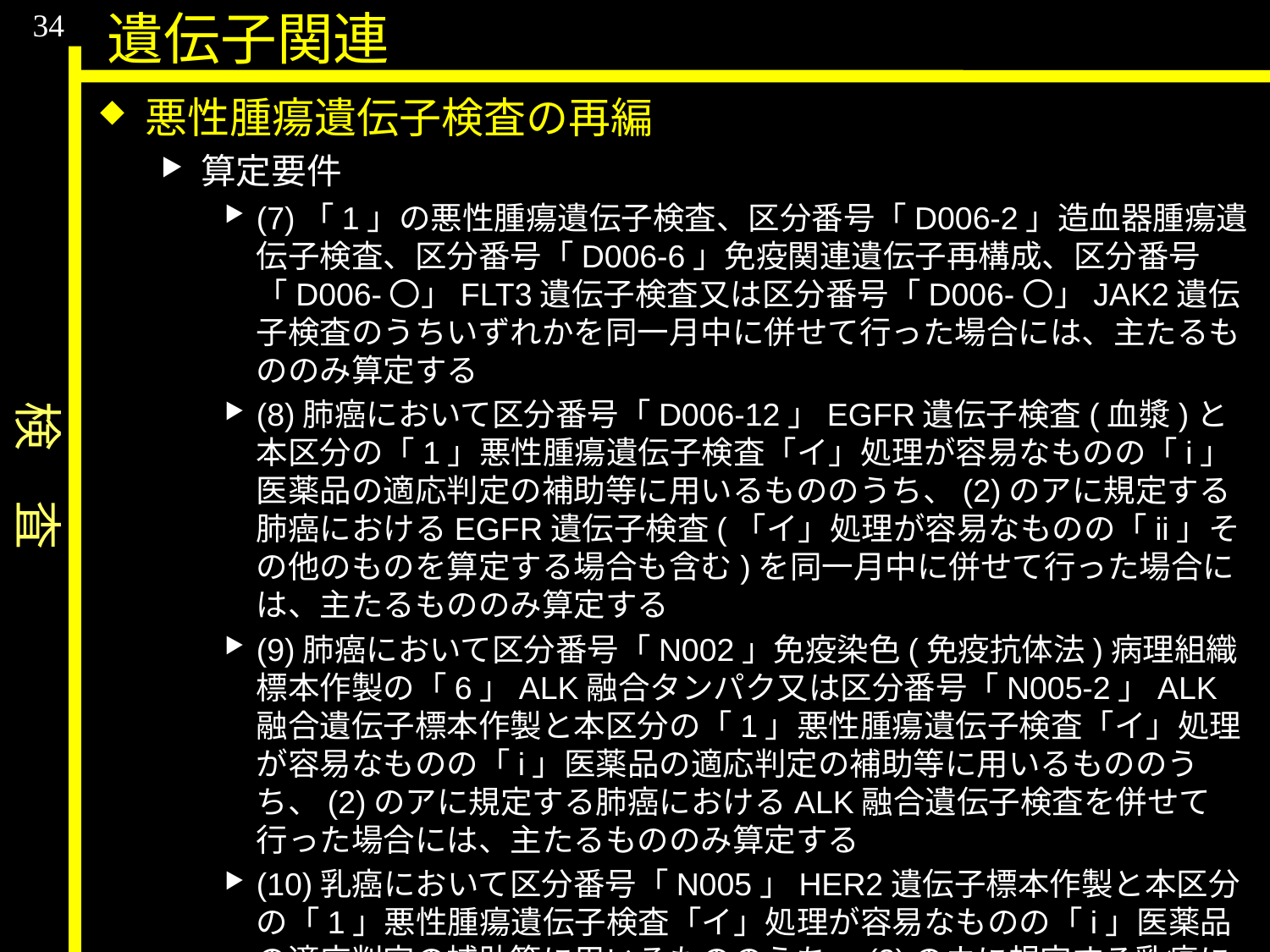

検　査
34
遺伝子関連

悪性腫瘍遺伝子検査の再編
算定要件
(7)「1」の悪性腫瘍遺伝子検査、区分番号「D006-2」造血器腫瘍遺伝子検査、区分番号「D006-6」免疫関連遺伝子再構成、区分番号「D006-〇」FLT3遺伝子検査又は区分番号「D006-〇」JAK2遺伝子検査のうちいずれかを同一月中に併せて行った場合には、主たるもののみ算定する
(8)肺癌において区分番号「D006-12」EGFR遺伝子検査(血漿)と本区分の「1」悪性腫瘍遺伝子検査「イ」処理が容易なものの「i」医薬品の適応判定の補助等に用いるもののうち、(2)のアに規定する肺癌におけるEGFR遺伝子検査(「イ」処理が容易なものの「ii」その他のものを算定する場合も含む)を同一月中に併せて行った場合には、主たるもののみ算定する
(9)肺癌において区分番号「N002」免疫染色(免疫抗体法)病理組織標本作製の「6」ALK融合タンパク又は区分番号「N005-2」ALK融合遺伝子標本作製と本区分の「1」悪性腫瘍遺伝子検査「イ」処理が容易なものの「i」医薬品の適応判定の補助等に用いるもののうち、(2)のアに規定する肺癌におけるALK融合遺伝子検査を併せて行った場合には、主たるもののみ算定する
(10)乳癌において区分番号「N005」HER2遺伝子標本作製と本区分の「1」悪性腫瘍遺伝子検査「イ」処理が容易なものの「i」医薬品の適応判定の補助等に用いるもののうち、(2)のウに規定する乳癌におけるHER2遺伝子検査を併せて行った場合には、主たるもののみ算定する